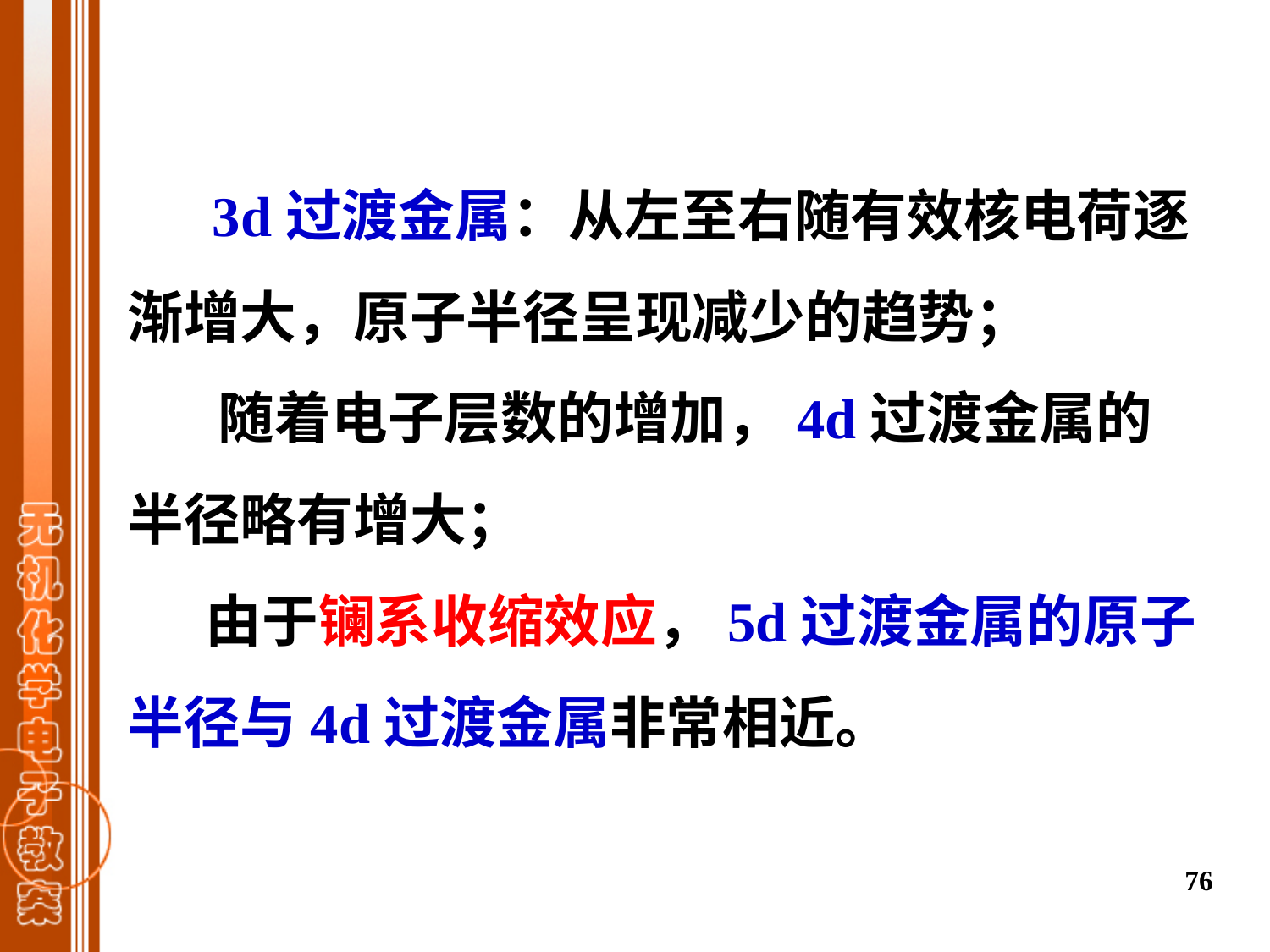

3d过渡金属：从左至右随有效核电荷逐渐增大，原子半径呈现减少的趋势；
      随着电子层数的增加，4d过渡金属的半径略有增大；
     由于镧系收缩效应，5d过渡金属的原子半径与4d过渡金属非常相近。
76